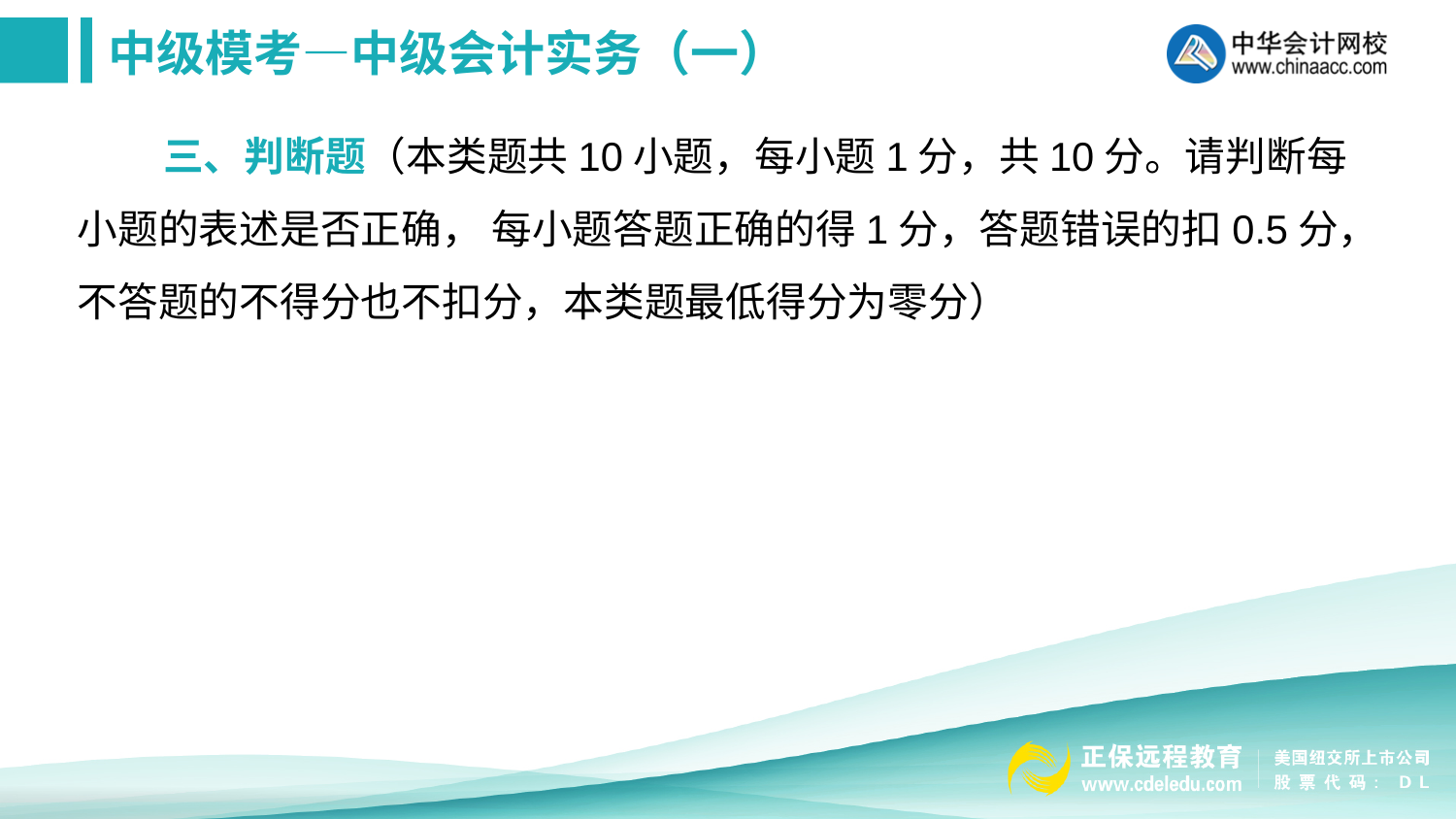

三、判断题（本类题共10小题，每小题1分，共10分。请判断每小题的表述是否正确， 每小题答题正确的得1分，答题错误的扣0.5分，不答题的不得分也不扣分，本类题最低得分为零分）